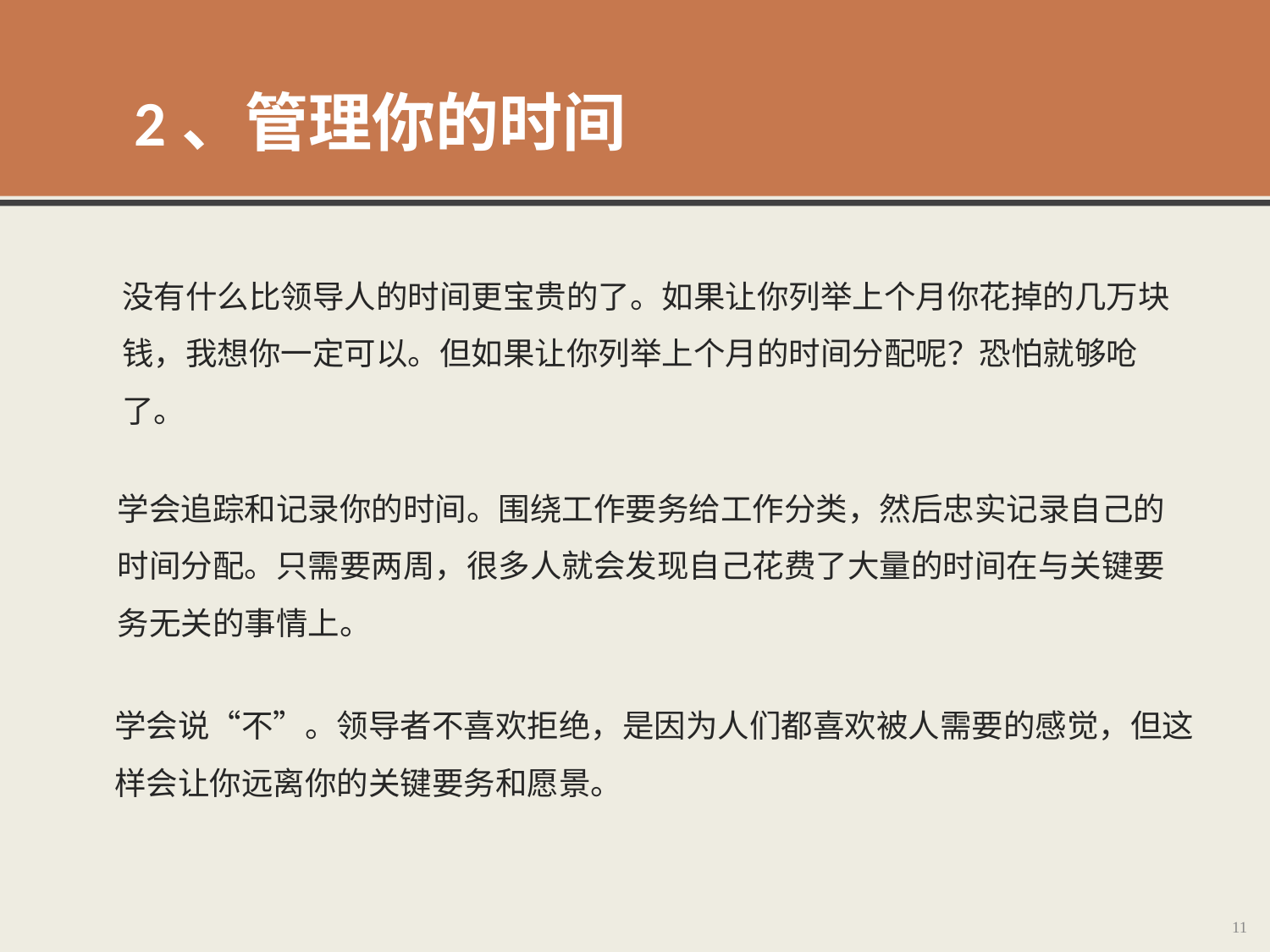

2、管理你的时间

没有什么比领导人的时间更宝贵的了。如果让你列举上个月你花掉的几万块钱，我想你一定可以。但如果让你列举上个月的时间分配呢？恐怕就够呛了。
学会追踪和记录你的时间。围绕工作要务给工作分类，然后忠实记录自己的时间分配。只需要两周，很多人就会发现自己花费了大量的时间在与关键要务无关的事情上。
学会说“不”。领导者不喜欢拒绝，是因为人们都喜欢被人需要的感觉，但这样会让你远离你的关键要务和愿景。
11